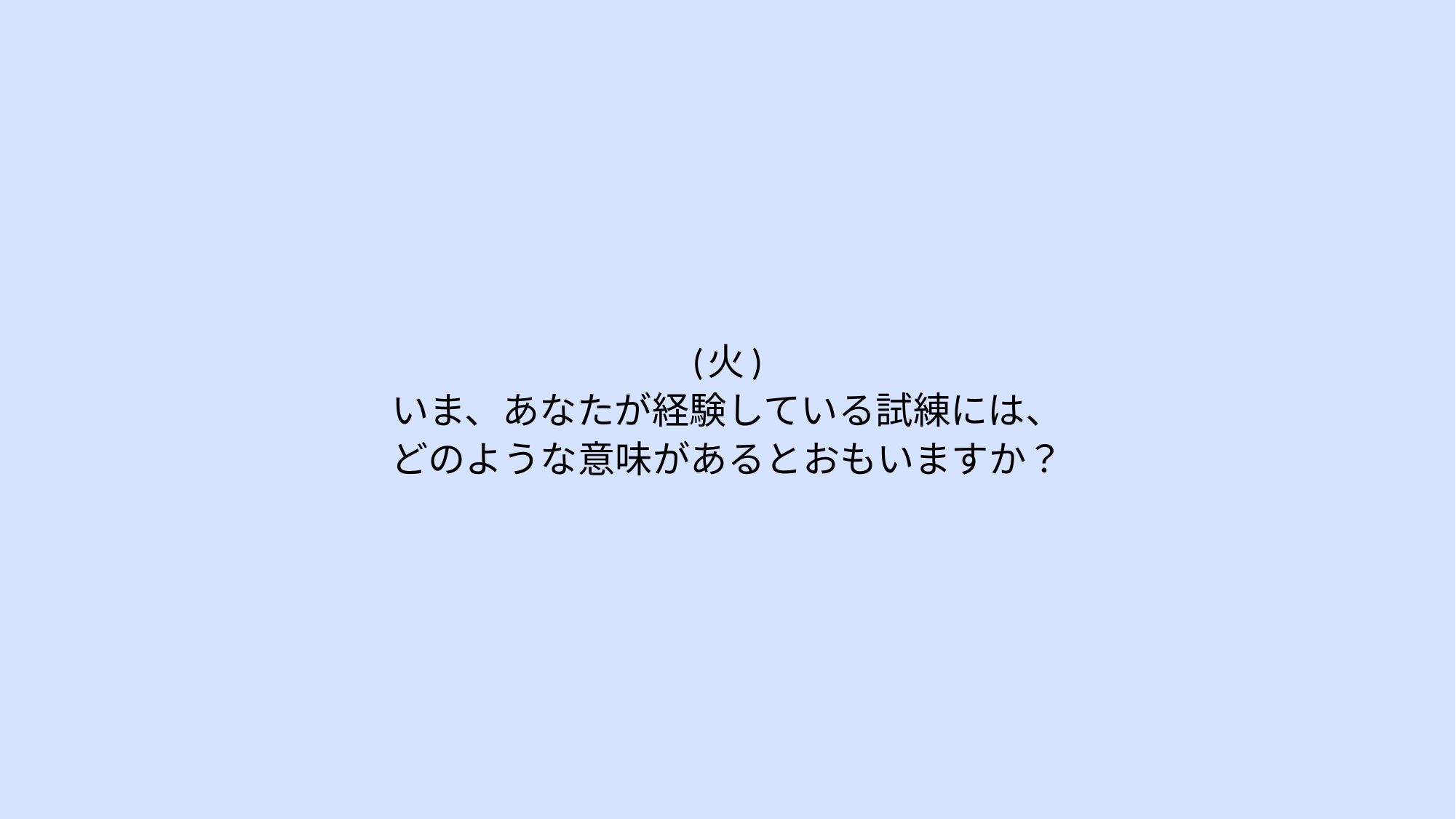

# (火) いま、あなたが経験している試練には、 どのような意味があるとおもいますか？